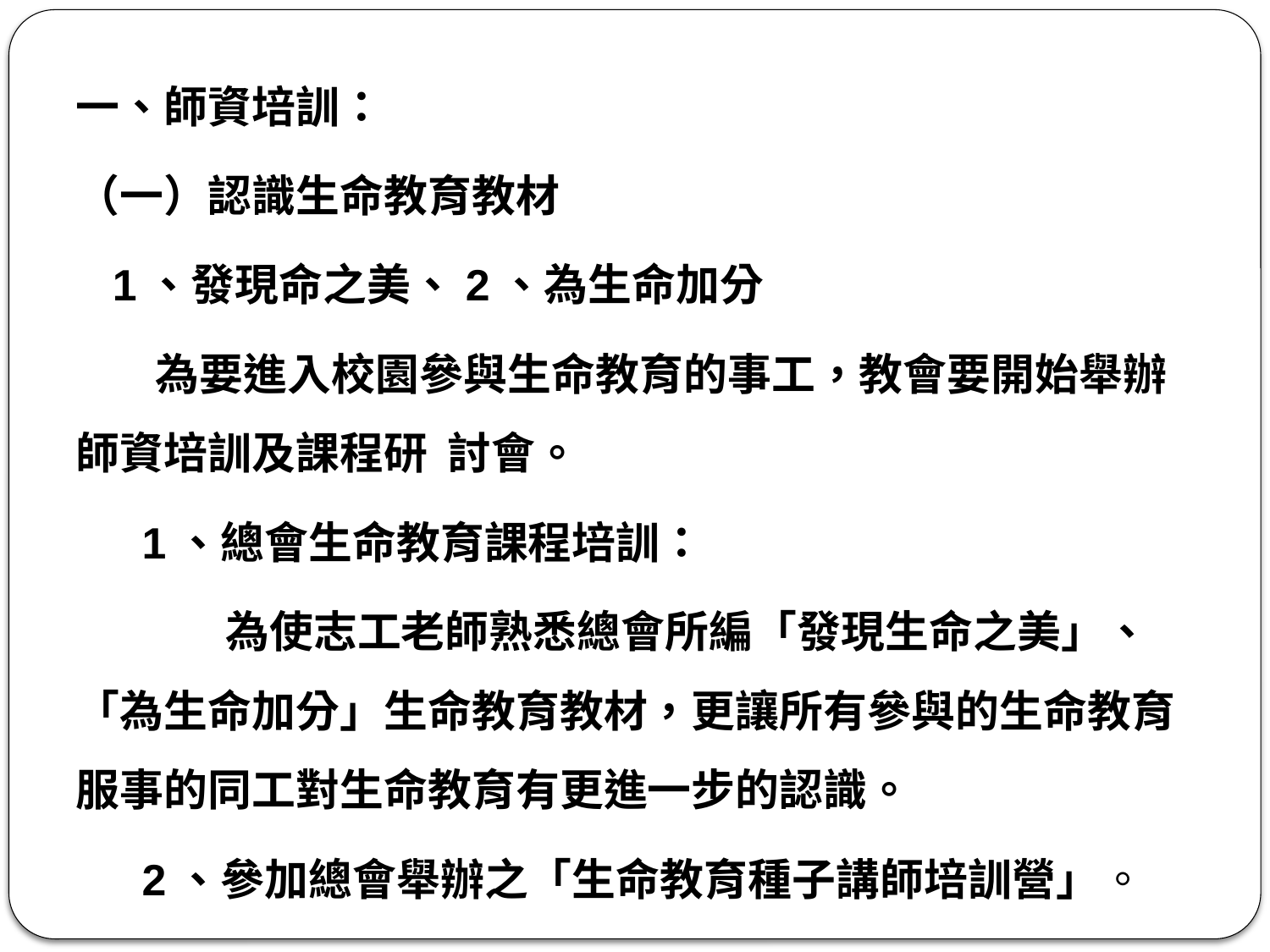

一、師資培訓：
（一）認識生命教育教材
1、發現命之美、2、為生命加分
       為要進入校園參與生命教育的事工，教會要開始舉辦師資培訓及課程研  討會。
1、總會生命教育課程培訓：
              為使志工老師熟悉總會所編「發現生命之美」、「為生命加分」生命教育教材，更讓所有參與的生命教育服事的同工對生命教育有更進一步的認識。
2、參加總會舉辦之「生命教育種子講師培訓營」。